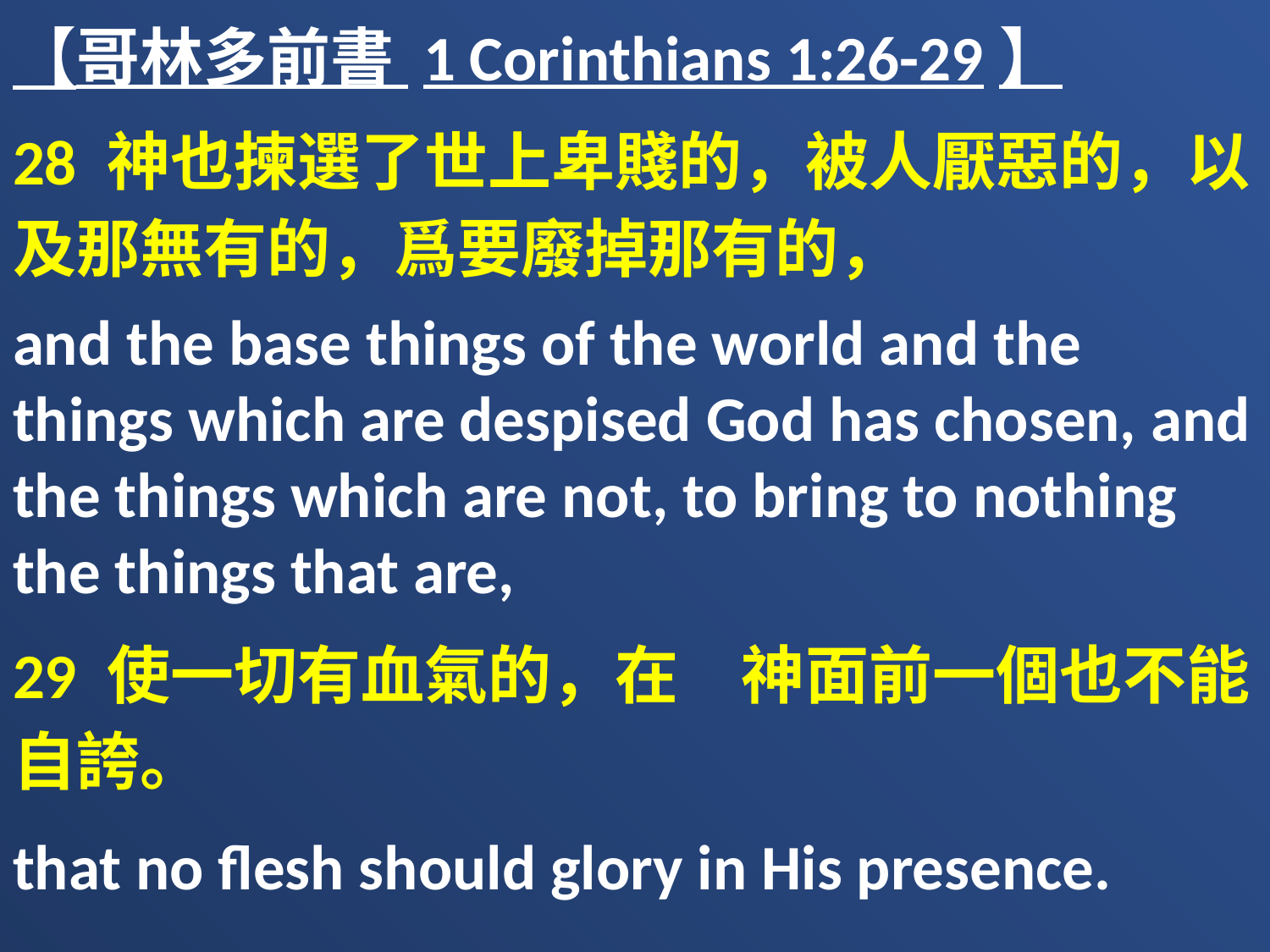

【哥林多前書 1 Corinthians 1:26-29】
28 神也揀選了世上卑賤的，被人厭惡的，以及那無有的，爲要廢掉那有的，
and the base things of the world and the things which are despised God has chosen, and the things which are not, to bring to nothing the things that are,
29 使一切有血氣的，在　神面前一個也不能自誇。
that no flesh should glory in His presence.